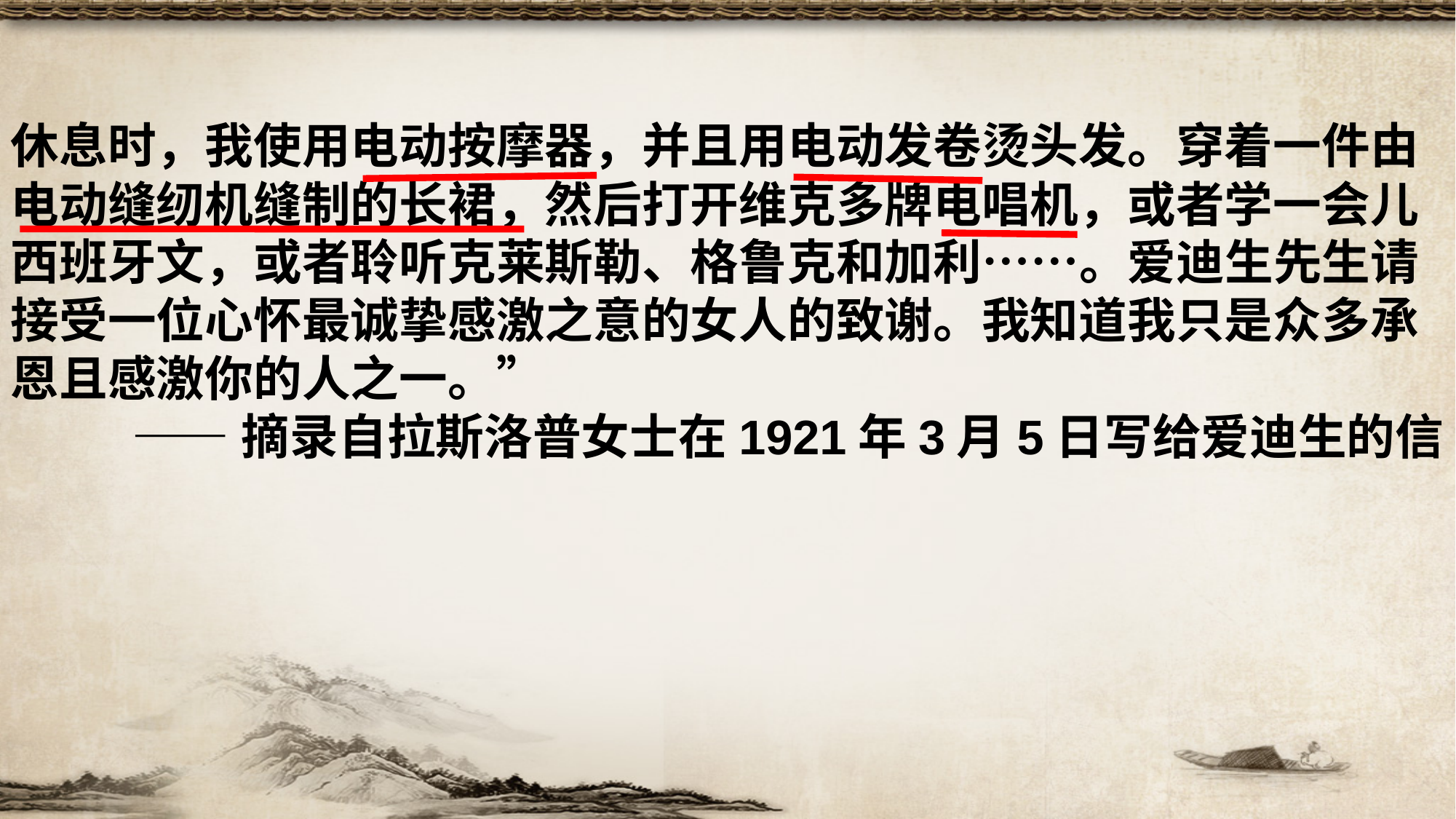

休息时，我使用电动按摩器，并且用电动发卷烫头发。穿着一件由电动缝纫机缝制的长裙，然后打开维克多牌电唱机，或者学一会儿西班牙文，或者聆听克莱斯勒、格鲁克和加利……。爱迪生先生请接受一位心怀最诚挚感激之意的女人的致谢。我知道我只是众多承恩且感激你的人之一。”
           ——摘录自拉斯洛普女士在1921年3月5日写给爱迪生的信